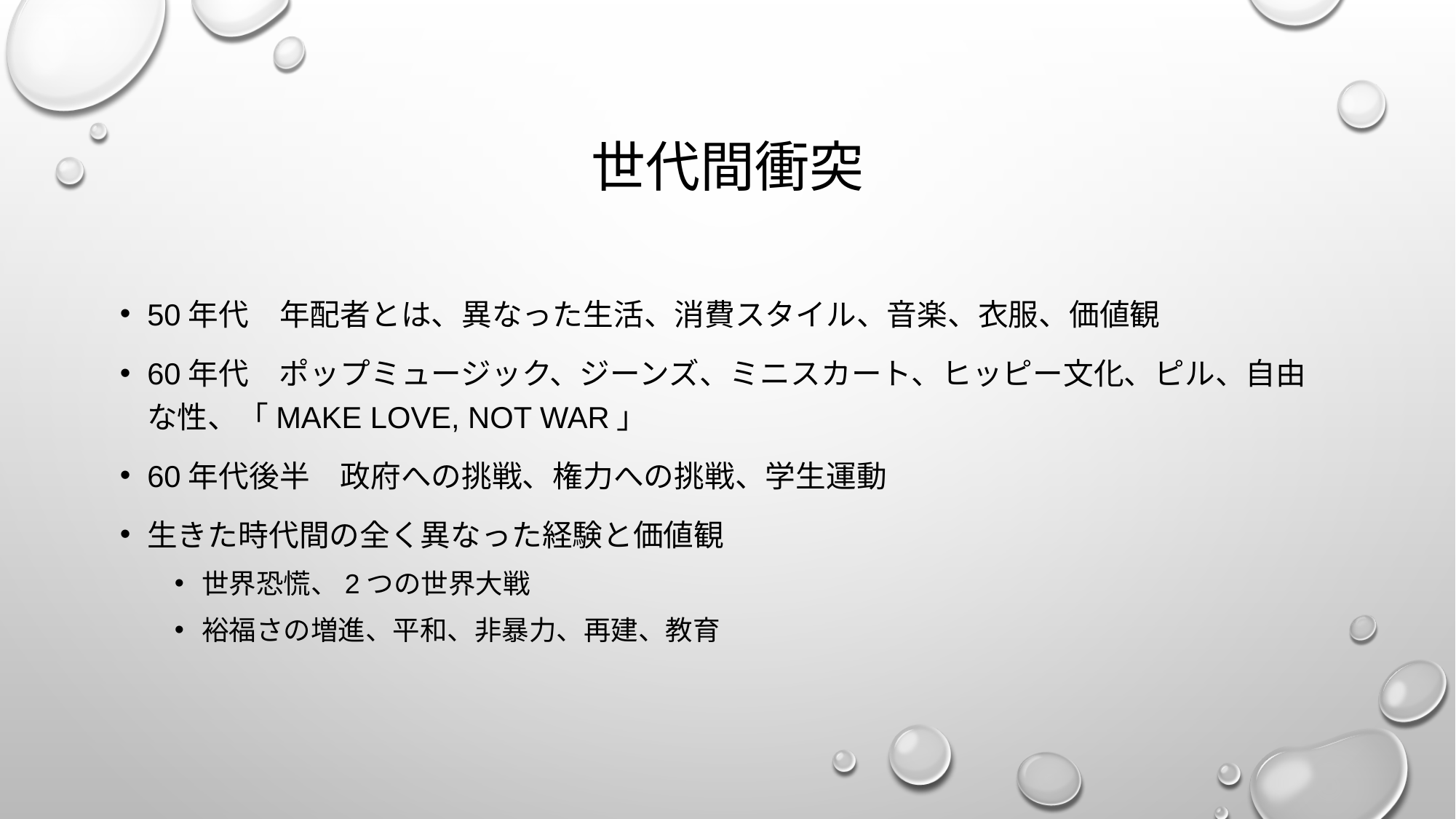

# 世代間衝突
50年代　年配者とは、異なった生活、消費スタイル、音楽、衣服、価値観
60年代　ポップミュージック、ジーンズ、ミニスカート、ヒッピー文化、ピル、自由な性、「Make love, not war」
60年代後半　政府への挑戦、権力への挑戦、学生運動
生きた時代間の全く異なった経験と価値観
世界恐慌、2つの世界大戦
裕福さの増進、平和、非暴力、再建、教育